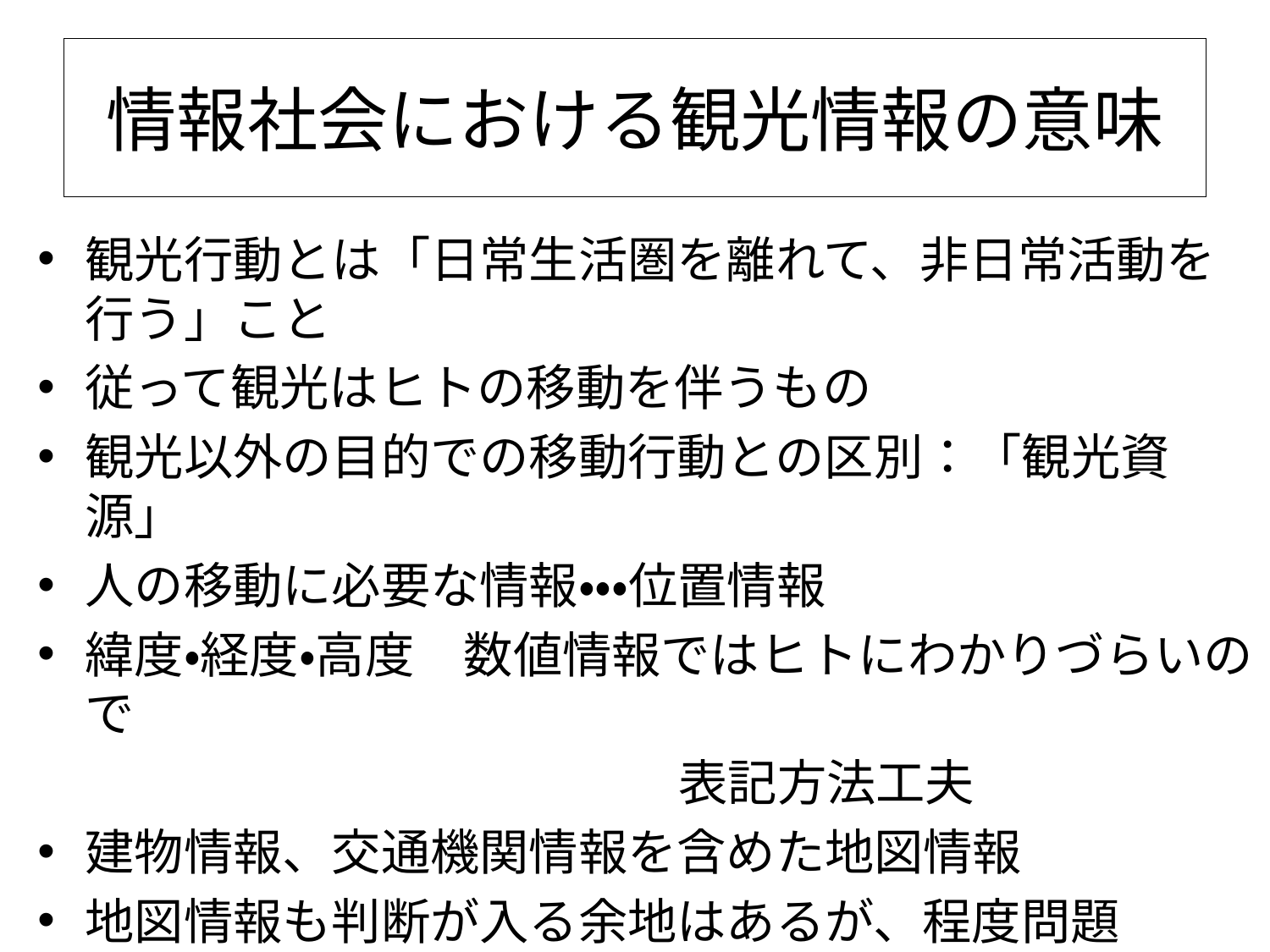

# 情報社会における観光情報の意味
観光行動とは「日常生活圏を離れて、非日常活動を行う」こと
従って観光はヒトの移動を伴うもの
観光以外の目的での移動行動との区別：「観光資源」
人の移動に必要な情報・・・位置情報
緯度・経度・高度　数値情報ではヒトにわかりづらいので
　　　　　　　　　　　　　表記方法工夫
建物情報、交通機関情報を含めた地図情報
地図情報も判断が入る余地はあるが、程度問題